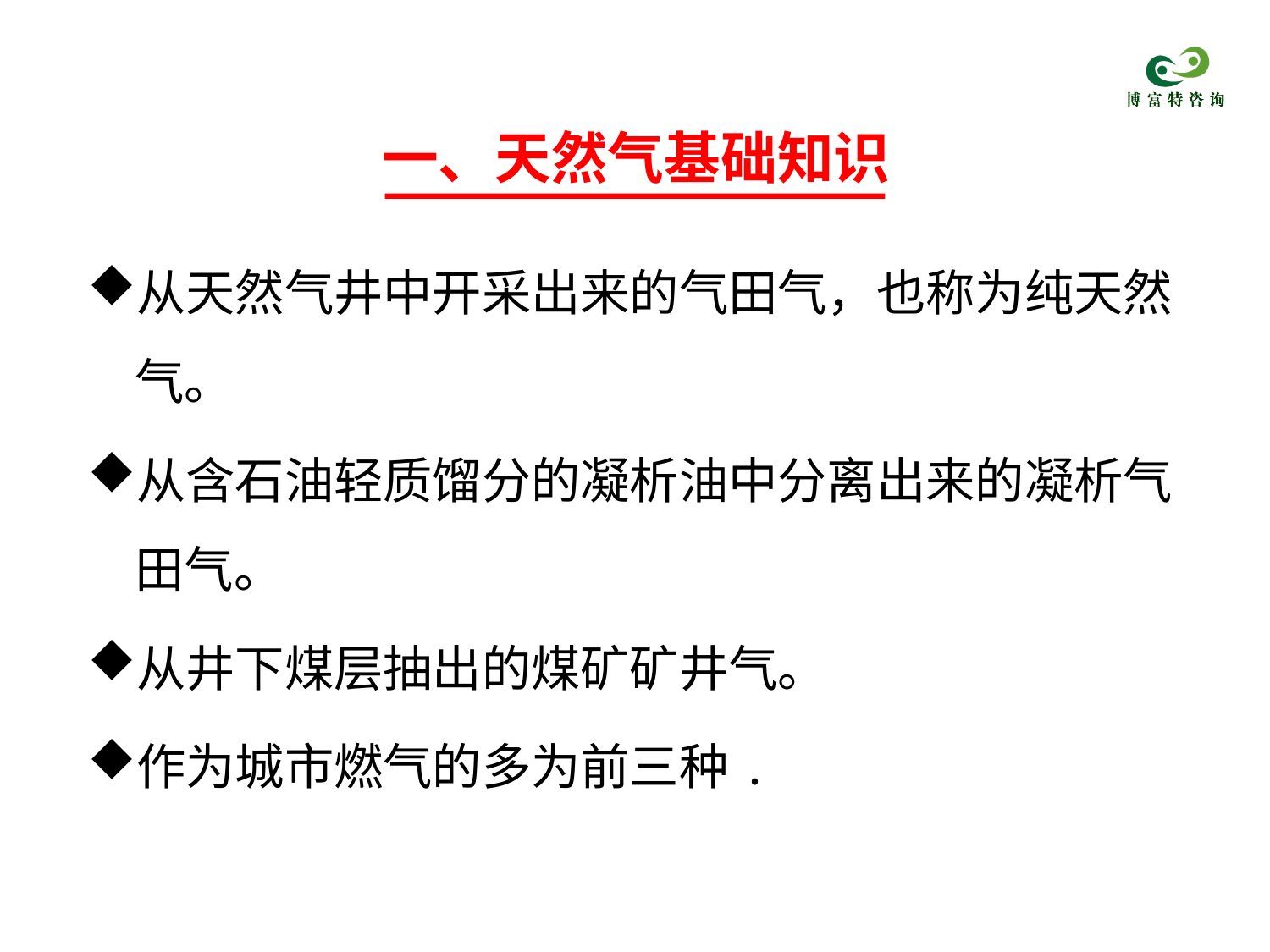

# 一、天然气基础知识

从天然气井中开采出来的气田气，也称为纯天然气。
从含石油轻质馏分的凝析油中分离出来的凝析气田气。
从井下煤层抽出的煤矿矿井气。
作为城市燃气的多为前三种.